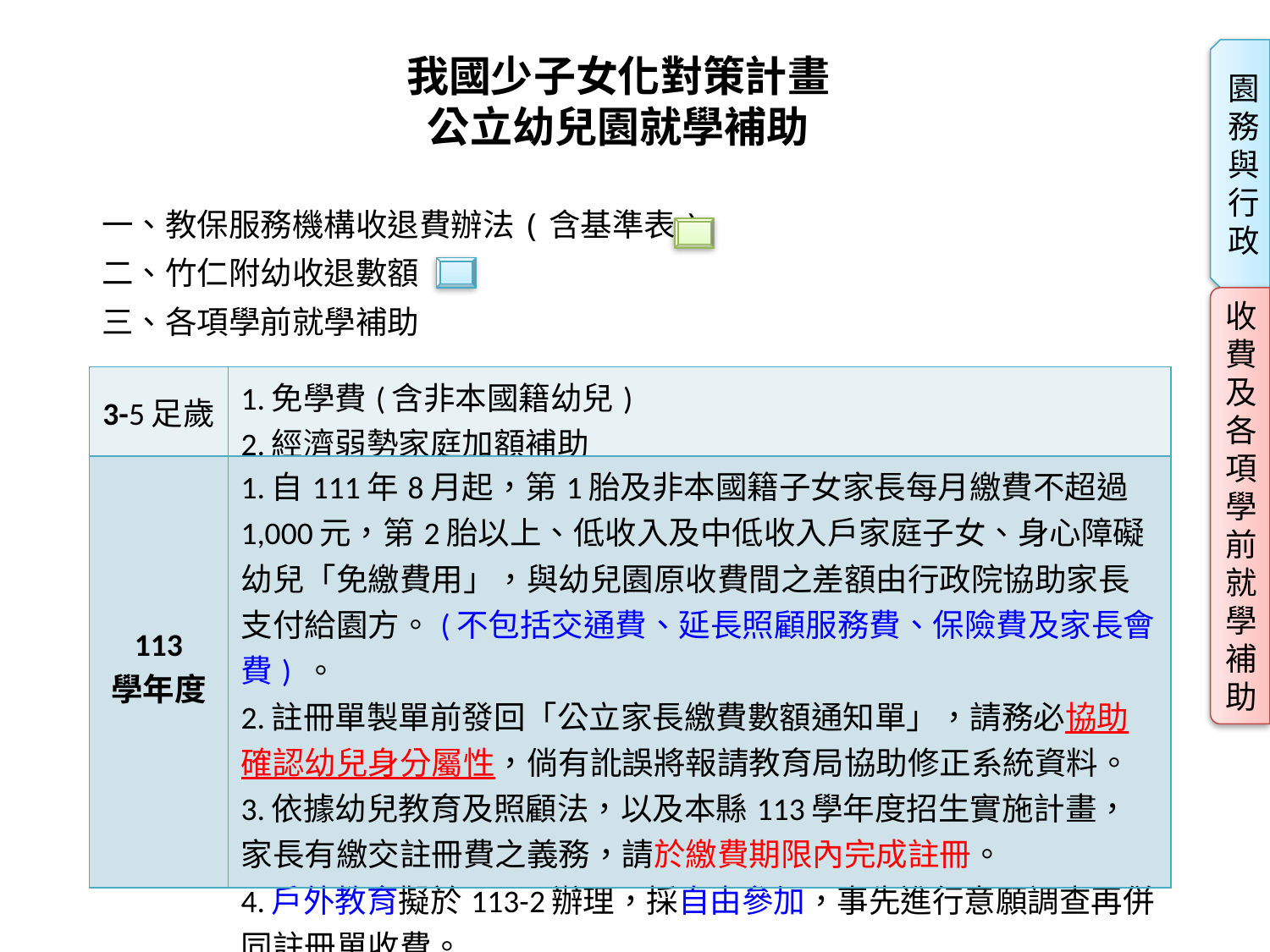

# 我國少子女化對策計畫 公立幼兒園就學補助
園務與行政
一、教保服務機構收退費辦法(含基準表)
二、竹仁附幼收退數額
三、各項學前就學補助

| 3-5足歲 | 1.免學費(含非本國籍幼兒) 2.經濟弱勢家庭加額補助 |
| --- | --- |
| 113 學年度 | 1.自111年8月起，第1胎及非本國籍子女家長每月繳費不超過1,000元，第2胎以上、低收入及中低收入戶家庭子女、身心障礙幼兒「免繳費用」，與幼兒園原收費間之差額由行政院協助家長支付給園方。(不包括交通費、延長照顧服務費、保險費及家長會費) 。 2.註冊單製單前發回「公立家長繳費數額通知單」，請務必協助確認幼兒身分屬性，倘有訛誤將報請教育局協助修正系統資料。 3.依據幼兒教育及照顧法，以及本縣113學年度招生實施計畫，家長有繳交註冊費之義務，請於繳費期限內完成註冊。 4.戶外教育擬於113-2辦理，採自由參加，事先進行意願調查再併同註冊單收費。 |
收費及各項學前就學補助